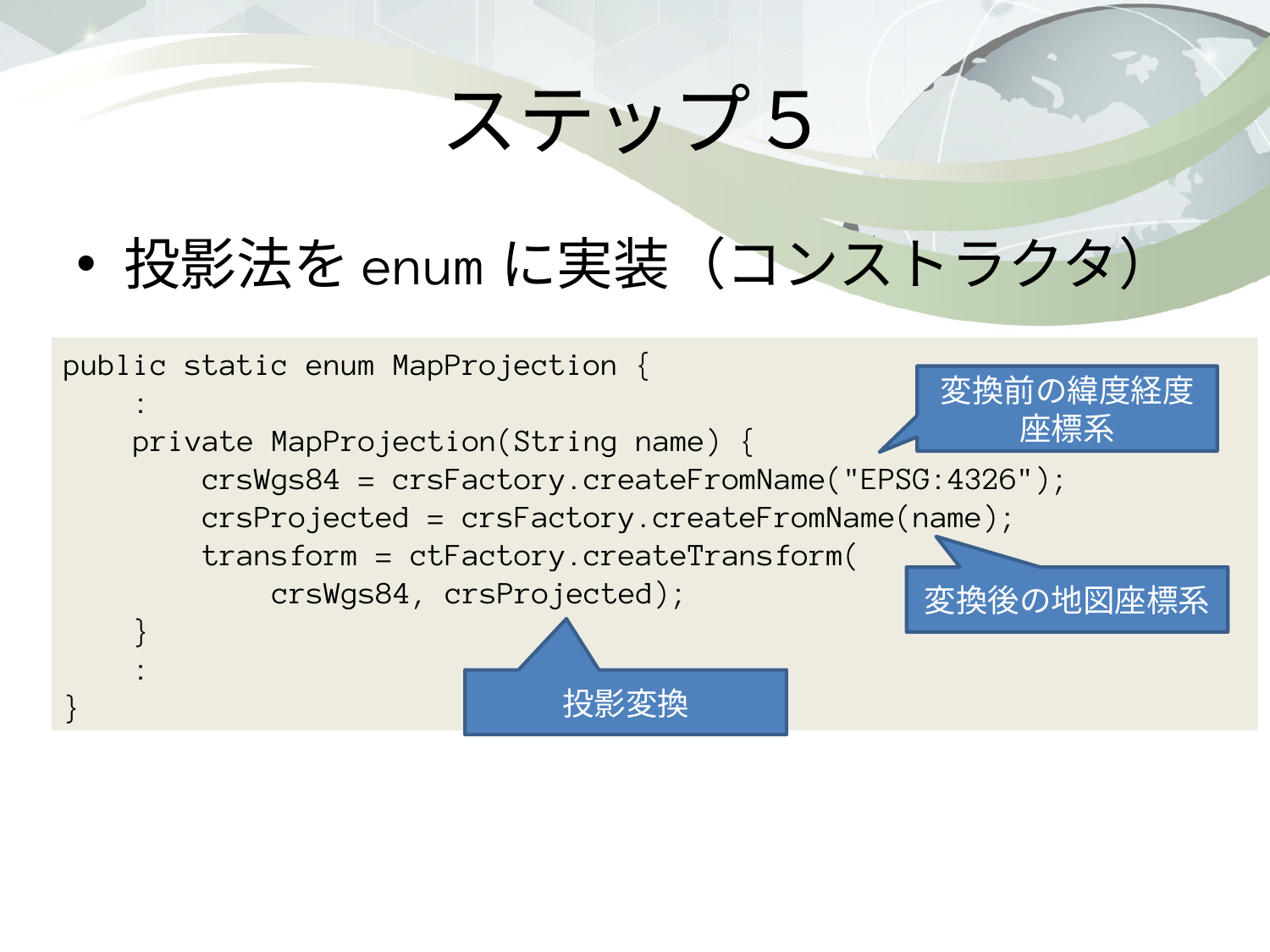

# ステップ５
投影法をenumに実装（コンストラクタ）
public static enum MapProjection {
    :
    private MapProjection(String name) {
        crsWgs84 = crsFactory.createFromName("EPSG:4326");
        crsProjected = crsFactory.createFromName(name);
        transform = ctFactory.createTransform(
            crsWgs84, crsProjected);
    }
    :
}
変換前の緯度経度座標系
変換後の地図座標系
投影変換